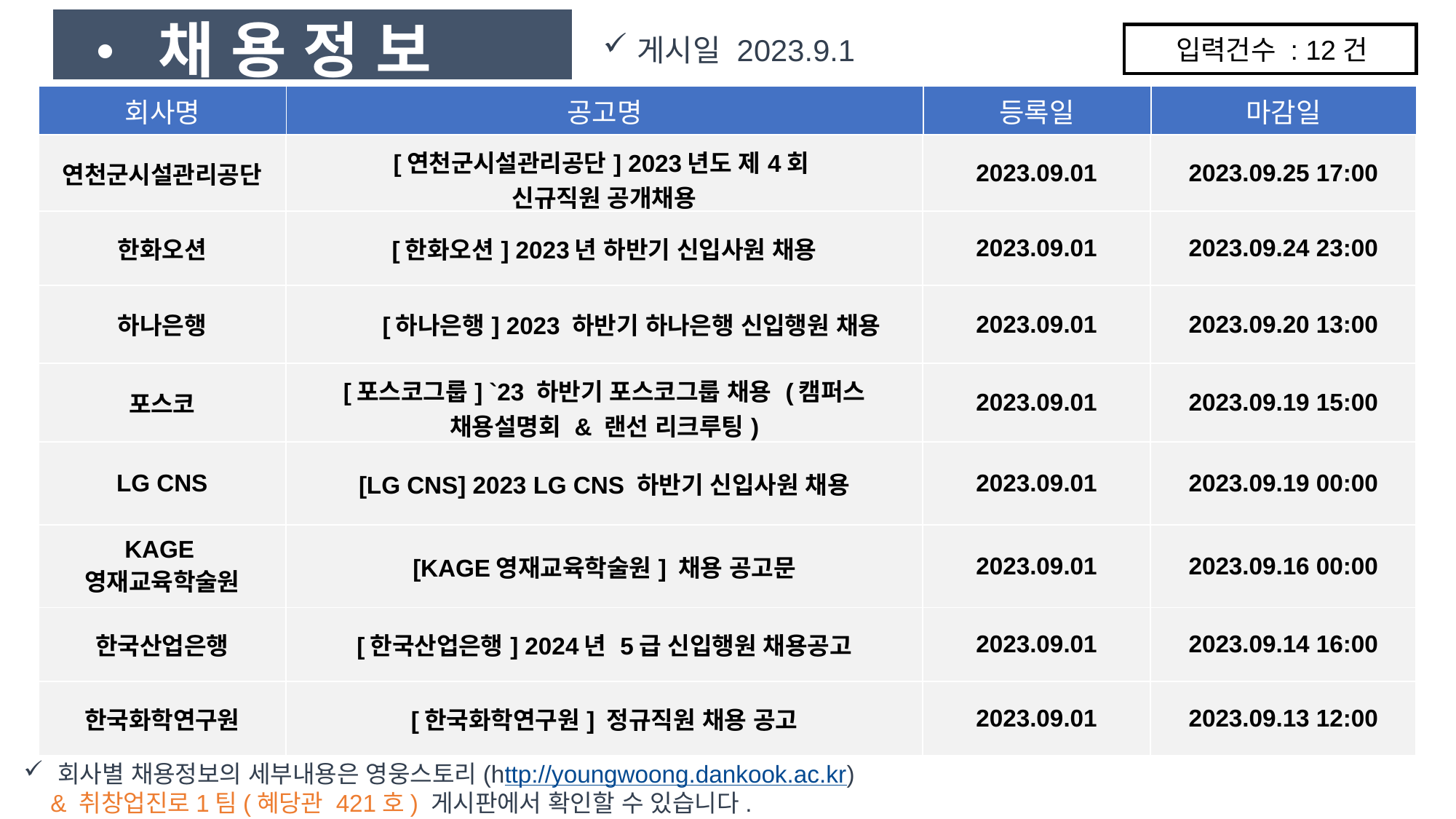

• 채 용 정 보

게시일 2023.9.1
입력건수 : 12건
| 회사명 | 공고명 | 등록일 | 마감일 |
| --- | --- | --- | --- |

| 연천군시설관리공단 | [연천군시설관리공단] 2023년도 제4회 신규직원 공개채용 | 2023.09.01 | 2023.09.25 17:00 |
| --- | --- | --- | --- |
| 한화오션 | [한화오션] 2023년 하반기 신입사원 채용 | 2023.09.01 | 2023.09.24 23:00 |
| 하나은행 | [하나은행] 2023 하반기 하나은행 신입행원 채용 | 2023.09.01 | 2023.09.20 13:00 |
| 포스코 | [포스코그룹] `23 하반기 포스코그룹 채용 (캠퍼스 채용설명회 & 랜선 리크루팅) | 2023.09.01 | 2023.09.19 15:00 |
| LG CNS | [LG CNS] 2023 LG CNS 하반기 신입사원 채용 | 2023.09.01 | 2023.09.19 00:00 |
| KAGE영재교육학술원 | [KAGE영재교육학술원] 채용 공고문 | 2023.09.01 | 2023.09.16 00:00 |
| 한국산업은행 | [한국산업은행] 2024년 5급 신입행원 채용공고 | 2023.09.01 | 2023.09.14 16:00 |
| 한국화학연구원 | [한국화학연구원] 정규직원 채용 공고 | 2023.09.01 | 2023.09.13 12:00 |

회사별 채용정보의 세부내용은 영웅스토리(http://youngwoong.dankook.ac.kr)
    & 취창업진로1팀(혜당관 421호) 게시판에서 확인할 수 있습니다.